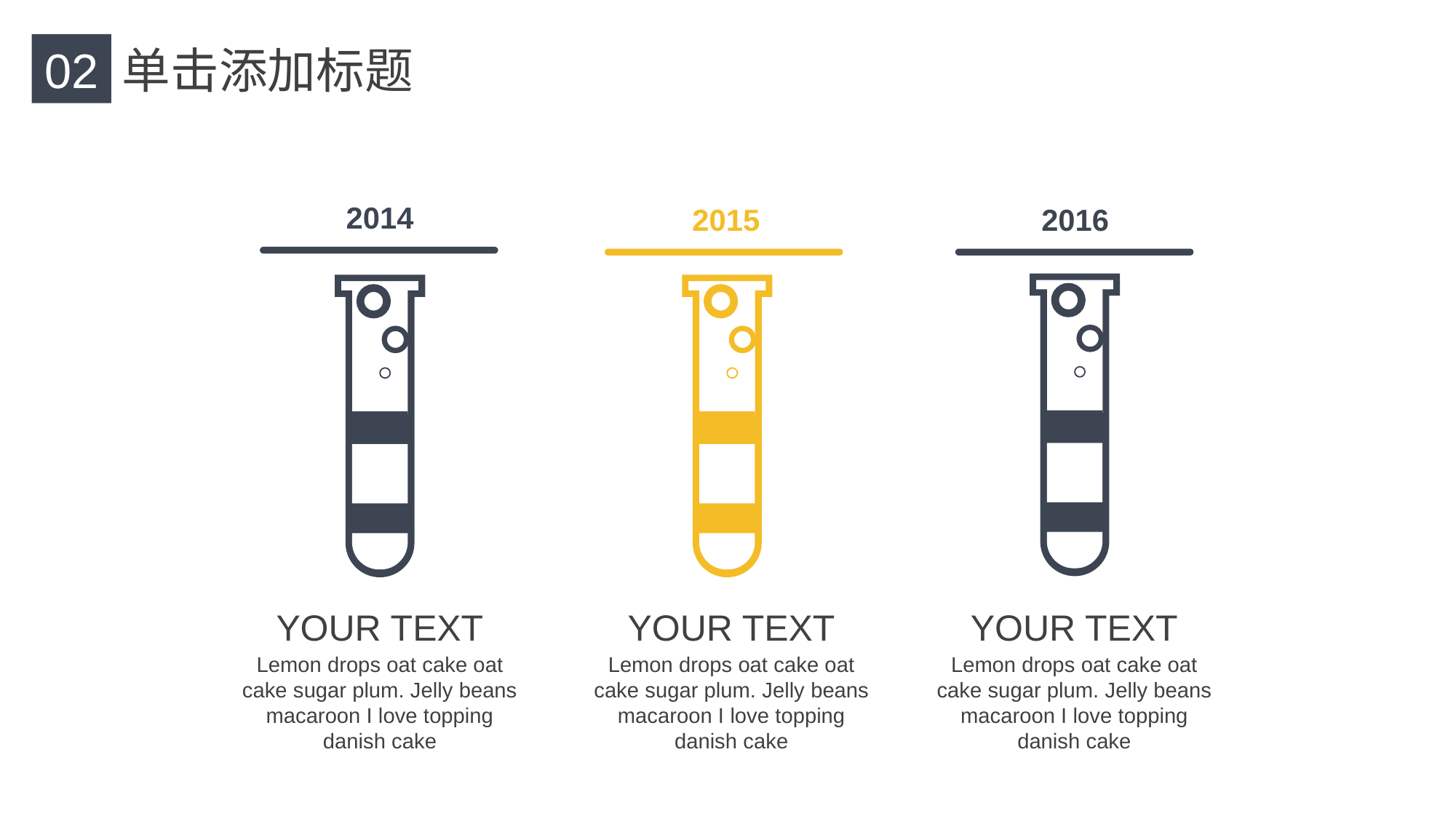

02
单击添加标题
2014
2015
2016

 YOUR TEXT
Lemon drops oat cake oat cake sugar plum. Jelly beans macaroon I love topping danish cake
 YOUR TEXT
Lemon drops oat cake oat cake sugar plum. Jelly beans macaroon I love topping danish cake
 YOUR TEXT
Lemon drops oat cake oat cake sugar plum. Jelly beans macaroon I love topping danish cake